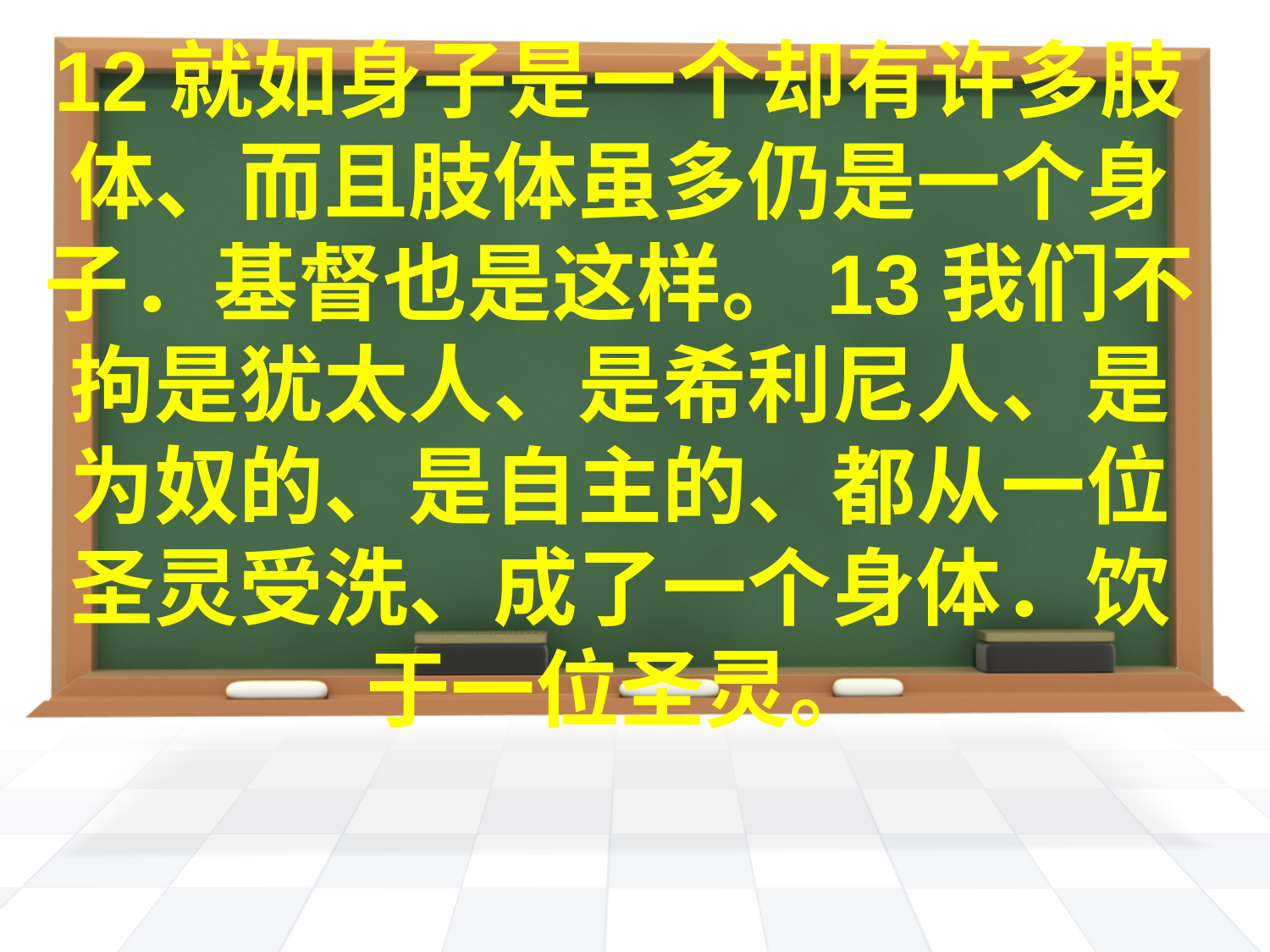

12就如身子是一个却有许多肢体、而且肢体虽多仍是一个身子．基督也是这样。13我们不拘是犹太人、是希利尼人、是为奴的、是自主的、都从一位圣灵受洗、成了一个身体．饮于一位圣灵。